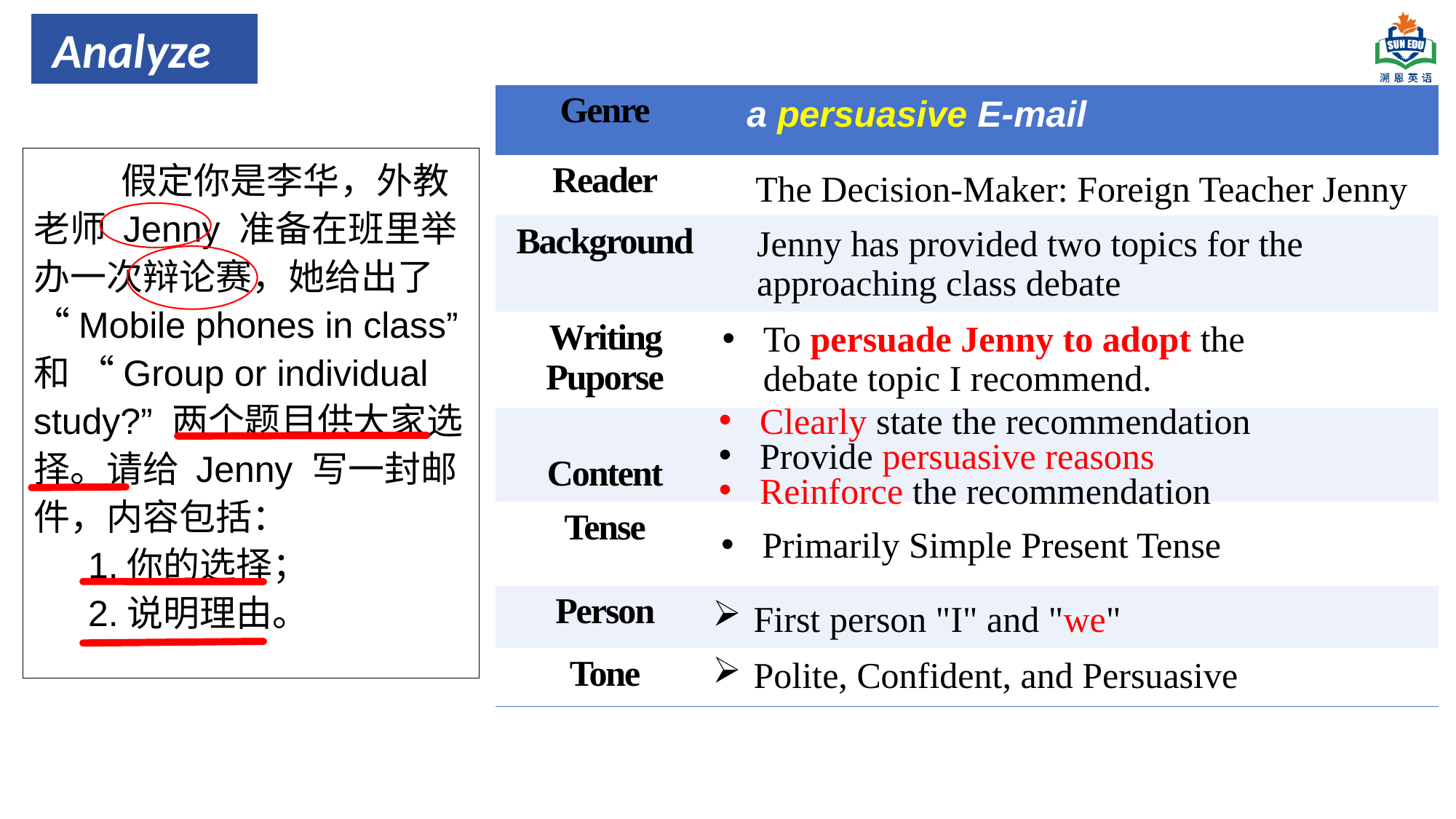

Analyze
| Genre |  |
| --- | --- |
| Reader |  |
| Background |  |
| Writing Puporse |  |
| Content |  |
| Tense |  |
| Person |  |
| Tone |  |
a persuasive E-mail

   假定你是李华，外教老师 Jenny 准备在班里举办一次辩论赛，她给出了 “Mobile phones in class” 和 “Group or individual study?” 两个题目供大家选择。请给 Jenny 写一封邮件，内容包括：
1.你的选择；
2.说明理由。

The Decision-Maker: Foreign Teacher Jenny

Jenny has provided two topics for the approaching class debate

To persuade Jenny to adopt the debate topic I recommend.
Clearly state the recommendation
Provide persuasive reasons
Reinforce the recommendation
Primarily Simple Present Tense
First person "I" and "we"
Polite, Confident, and Persuasive